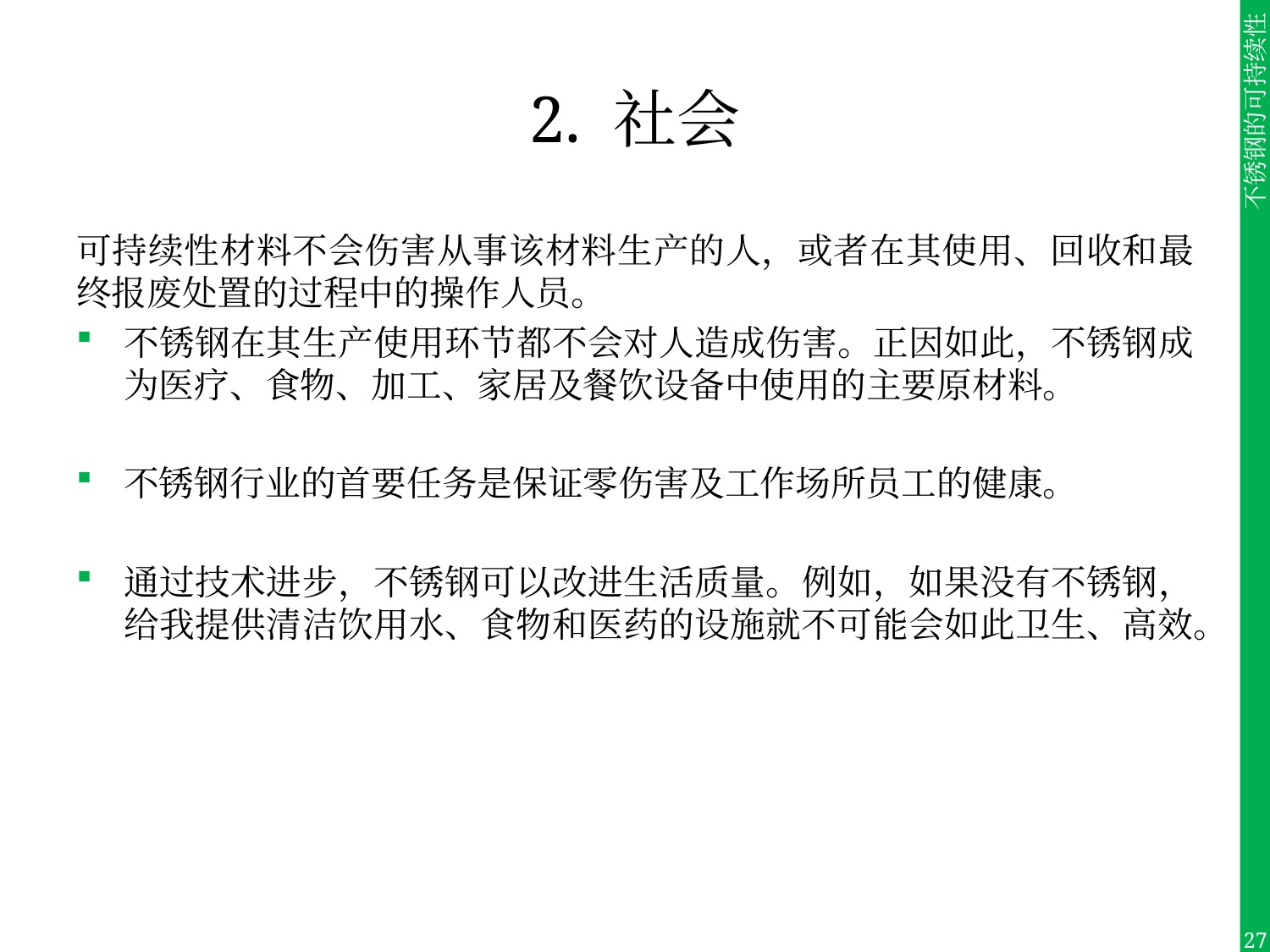

# 2. 社会
可持续性材料不会伤害从事该材料生产的人，或者在其使用、回收和最终报废处置的过程中的操作人员。
不锈钢在其生产使用环节都不会对人造成伤害。正因如此，不锈钢成为医疗、食物、加工、家居及餐饮设备中使用的主要原材料。

不锈钢行业的首要任务是保证零伤害及工作场所员工的健康。

通过技术进步，不锈钢可以改进生活质量。例如，如果没有不锈钢，给我提供清洁饮用水、食物和医药的设施就不可能会如此卫生、高效。
27